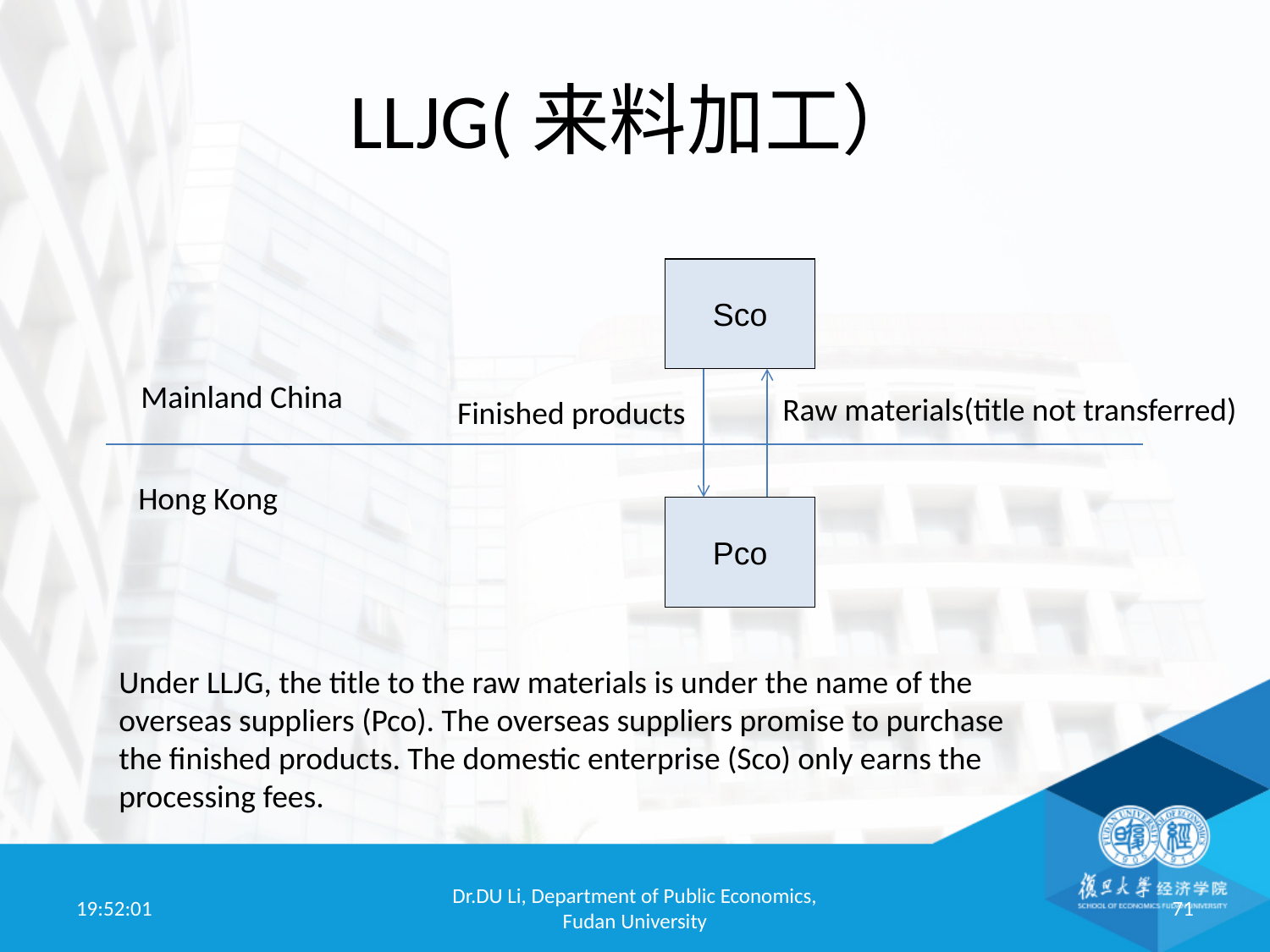

# LLJG(来料加工）
Sco
Mainland China
Raw materials(title not transferred)

Finished products
Hong Kong
Pco
Under LLJG, the title to the raw materials is under the name of the overseas suppliers (Pco). The overseas suppliers promise to purchase the finished products. The domestic enterprise (Sco) only earns the processing fees.
19:52:01
Dr.DU Li, Department of Public Economics, Fudan University
71